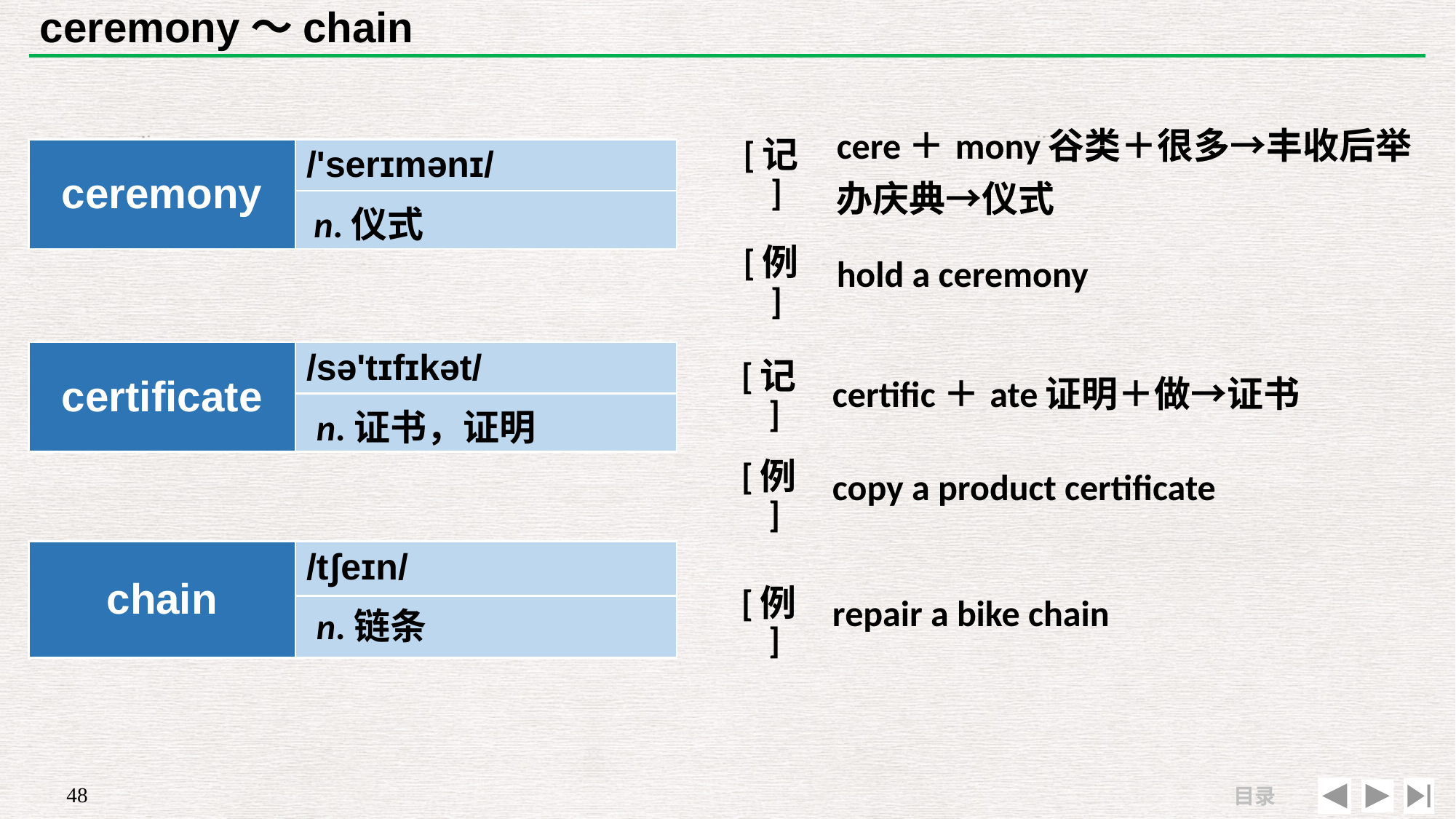

# ceremony～chain

| [记] | cere＋mony谷类＋很多→丰收后举办庆典→仪式 |
| --- | --- |
| [例] | hold a ceremony |
| ceremony | /'serɪmənɪ/ |
| --- | --- |
|  |  |
n.仪式
| [记] | certific＋ate证明＋做→证书 |
| --- | --- |
| [例] | copy a product certificate |
| certificate | /sə'tɪfɪkət/ |
| --- | --- |
|  |  |
n.证书，证明
| chain | /tʃeɪn/ |
| --- | --- |
|  |  |
| [例] | repair a bike chain |
| --- | --- |
|  |  |
n.链条